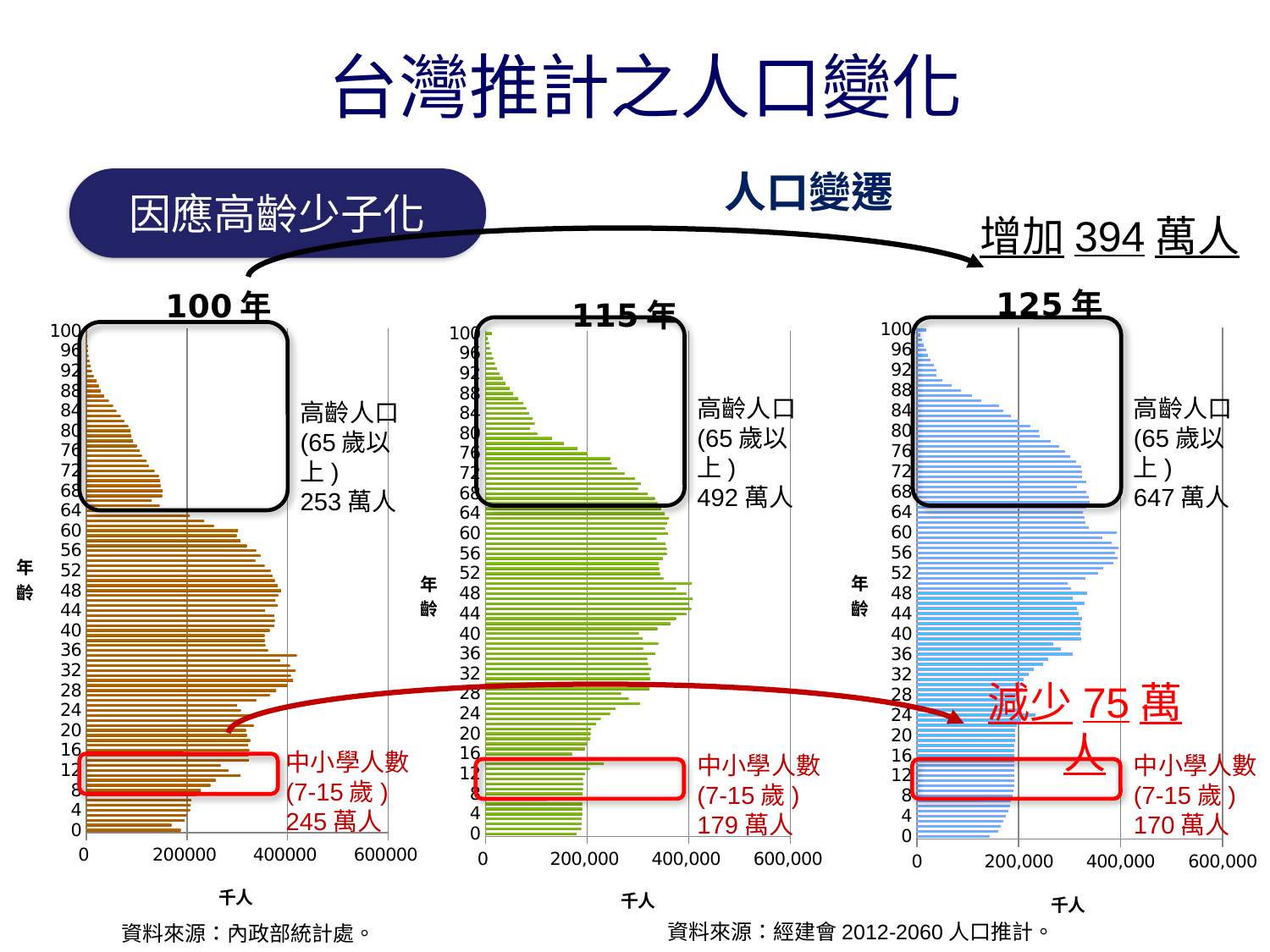

台灣推計之人口變化
人口變遷
因應高齡少子化
增加394萬人

### Chart: 125年

| Category | 142,669 158,134 164,491 169,454 174,077 178,383 181,902 184,607 187,812 189,665 189,978 189,981 190,057 190,492 190,811 190,546 190,242 190,363 190,984 191,378 192,046 191,759 195,672 204,174 232,196 197,392 169,901 195,768 199,690 206,511 207,442 208,869 |
|---|---|
| 0 | 142669.0 |
| 1 | 158134.0 |
| 2 | 164491.0 |
| 3 | 169454.0 |
| 4 | 174077.0 |
| 5 | 178383.0 |
| 6 | 181902.0 |
| 7 | 184607.0 |
| 8 | 187812.0 |
| 9 | 189665.0 |
| 10 | 189978.0 |
| 11 | 189981.0 |
| 12 | 190057.0 |
| 13 | 190492.0 |
| 14 | 190811.0 |
| 15 | 190546.0 |
| 16 | 190242.0 |
| 17 | 190363.0 |
| 18 | 190984.0 |
| 19 | 191378.0 |
| 20 | 192046.0 |
| 21 | 191759.0 |
| 22 | 195672.0 |
| 23 | 204174.0 |
| 24 | 232196.0 |
| 25 | 197392.0 |
| 26 | 169901.0 |
| 27 | 195768.0 |
| 28 | 199690.0 |
| 29 | 206511.0 |
| 30 | 207442.0 |
| 31 | 208869.0 |
| 32 | 219055.0 |
| 33 | 227887.0 |
| 34 | 246361.0 |
| 35 | 256932.00000000003 |
| 36 | 305191.0 |
| 37 | 282140.0 |
| 38 | 266819.0 |
| 39 | 321569.0 |
| 40 | 320451.0 |
| 41 | 321961.0 |
| 42 | 319415.0 |
| 43 | 322806.0 |
| 44 | 316116.0 |
| 45 | 313739.0 |
| 46 | 328904.0 |
| 47 | 304799.0 |
| 48 | 333596.0 |
| 49 | 302440.0 |
| 50 | 294532.0 |
| 51 | 330152.0 |
| 52 | 354570.0 |
| 53 | 364995.0 |
| 54 | 384336.0 |
| 55 | 393330.0 |
| 56 | 387657.0 |
| 57 | 394572.0 |
| 58 | 382139.0 |
| 59 | 362696.0 |
| 60 | 391430.0 |
| 61 | 337336.0 |
| 62 | 330387.0 |
| 63 | 327675.0 |
| 64 | 325299.0 |
| 65 | 332205.0 |
| 66 | 338418.0 |
| 67 | 336501.0 |
| 68 | 332494.0 |
| 69 | 313456.0 |
| 70 | 331799.0 |
| 71 | 323338.0 |
| 72 | 323497.0 |
| 73 | 322625.0 |
| 74 | 311425.0 |
| 75 | 300088.0 |
| 76 | 289827.0 |
| 77 | 279190.0 |
| 78 | 261824.0 |
| 79 | 240296.0 |
| 80 | 238299.0 |
| 81 | 222839.0 |
| 82 | 201110.0 |
| 83 | 183427.0 |
| 84 | 169170.0 |
| 85 | 160440.0 |
| 86 | 125784.0 |
| 87 | 107524.0 |
| 88 | 86170.0 |
| 89 | 68219.0 |
| 90 | 49088.0 |
| 91 | 38227.0 |
| 92 | 38325.0 |
| 93 | 32712.000000000004 |
| 94 | 26406.0 |
| 95 | 21389.0 |
| 96 | 16915.0 |
| 97 | 12363.0 |
| 98 | 8645.0 |
| 99 | 6217.0 |
| 100 | 18474.0 |

### Chart:

| Category |  |
|---|---|
| 0 | 187442.0 |
| 1 | 168973.0 |
| 2 | 195292.0 |
| 3 | 199181.0 |
| 4 | 206102.0 |
| 5 | 207160.0 |
| 6 | 208625.0 |
| 7 | 218674.0 |
| 8 | 227582.0 |
| 9 | 246345.0 |
| 10 | 257113.0 |
| 11 | 306123.0 |
| 12 | 282810.0 |
| 13 | 267329.0 |
| 14 | 323039.0 |
| 15 | 322077.0 |
| 16 | 323906.0 |
| 17 | 321577.0 |
| 18 | 325496.0 |
| 19 | 319181.0 |
| 20 | 317024.0 |
| 21 | 332919.0 |
| 22 | 308446.0 |
| 23 | 338701.0 |
| 24 | 306912.0 |
| 25 | 299485.0 |
| 26 | 337709.0 |
| 27 | 364816.0 |
| 28 | 377358.0 |
| 29 | 399470.0 |
| 30 | 410838.0 |
| 31 | 406516.0 |
| 32 | 415899.0 |
| 33 | 404520.0 |
| 34 | 385293.0 |
| 35 | 418300.0 |
| 36 | 361487.0 |
| 37 | 355795.0 |
| 38 | 354800.0 |
| 39 | 354209.0 |
| 40 | 364386.0 |
| 41 | 373948.0 |
| 42 | 374707.0 |
| 43 | 373551.0 |
| 44 | 355468.0 |
| 45 | 380842.0 |
| 46 | 375804.0 |
| 47 | 381658.0 |
| 48 | 386911.0 |
| 49 | 380523.0 |
| 50 | 374222.0 |
| 51 | 370277.0 |
| 52 | 366290.0 |
| 53 | 354092.0 |
| 54 | 336025.0 |
| 55 | 346406.0 |
| 56 | 337755.0 |
| 57 | 319026.0 |
| 58 | 306139.0 |
| 59 | 298788.0 |
| 60 | 301790.0 |
| 61 | 253545.0 |
| 62 | 234434.0 |
| 63 | 205584.0 |
| 64 | 179968.0 |
| 65 | 145327.0 |
| 66 | 129637.0 |
| 67 | 150388.0 |
| 68 | 151696.0 |
| 69 | 147490.0 |
| 70 | 146827.0 |
| 71 | 144217.0 |
| 72 | 135247.0 |
| 73 | 124073.0 |
| 74 | 119586.0 |
| 75 | 110176.0 |
| 76 | 106491.0 |
| 77 | 99874.0 |
| 78 | 92807.0 |
| 79 | 89632.0 |
| 80 | 87634.0 |
| 81 | 83180.0 |
| 82 | 75179.0 |
| 83 | 67856.0 |
| 84 | 59593.0 |
| 85 | 52977.0 |
| 86 | 44619.0 |
| 87 | 35264.0 |
| 88 | 28688.0 |
| 89 | 24782.0 |
| 90 | 20549.0 |
| 91 | 14507.0 |
| 92 | 10748.0 |
| 93 | 8141.0 |
| 94 | 6261.0 |
| 95 | 4185.0 |
| 96 | 3100.0 |
| 97 | 2363.0 |
| 98 | 1646.0 |
| 99 | 1368.0 |
| 100 | 2141.0 |

### Chart: 115年

| Category |  |
|---|---|
| 0 | 179113.0 |
| 1 | 188433.0 |
| 2 | 189081.0 |
| 3 | 189700.0 |
| 4 | 190392.0 |
| 5 | 190459.0 |
| 6 | 190285.0 |
| 7 | 190514.0 |
| 8 | 191166.0 |
| 9 | 191615.0 |
| 10 | 192426.0 |
| 11 | 191615.0 |
| 12 | 196367.0 |
| 13 | 204922.0 |
| 14 | 233039.0 |
| 15 | 198090.0 |
| 16 | 170346.0 |
| 17 | 195932.0 |
| 18 | 199688.0 |
| 19 | 206339.0 |
| 20 | 206883.0 |
| 21 | 208033.0 |
| 22 | 218022.0 |
| 23 | 226762.0 |
| 24 | 245265.0 |
| 25 | 255893.0 |
| 26 | 304824.0 |
| 27 | 281938.0 |
| 28 | 266885.0 |
| 29 | 322680.0 |
| 30 | 322070.0 |
| 31 | 324136.0 |
| 32 | 322307.0 |
| 33 | 326418.0 |
| 34 | 320270.0 |
| 35 | 318541.0 |
| 36 | 334503.0 |
| 37 | 310501.0 |
| 38 | 340512.0 |
| 39 | 309130.0 |
| 40 | 301565.0 |
| 41 | 338541.0 |
| 42 | 364170.0 |
| 43 | 375284.0 |
| 44 | 395562.0 |
| 45 | 405298.0 |
| 46 | 399850.0 |
| 47 | 407589.0 |
| 48 | 395315.0 |
| 49 | 375595.0 |
| 50 | 406183.0 |
| 51 | 350482.0 |
| 52 | 343854.0 |
| 53 | 341870.0 |
| 54 | 340430.0 |
| 55 | 349079.0 |
| 56 | 357223.0 |
| 57 | 356969.0 |
| 58 | 354825.0 |
| 59 | 336856.0 |
| 60 | 359592.0 |
| 61 | 353539.0 |
| 62 | 357586.0 |
| 63 | 360887.0 |
| 64 | 353151.0 |
| 65 | 345315.0 |
| 66 | 339422.0 |
| 67 | 333400.0 |
| 68 | 319548.0 |
| 69 | 300302.0 |
| 70 | 305866.0 |
| 71 | 294366.0 |
| 72 | 274107.0 |
| 73 | 258793.0 |
| 74 | 247768.0 |
| 75 | 245131.0 |
| 76 | 201287.0 |
| 77 | 181262.0 |
| 78 | 154340.0 |
| 79 | 130929.0 |
| 80 | 102193.0 |
| 81 | 87708.0 |
| 82 | 96987.0 |
| 83 | 93124.0 |
| 84 | 85927.0 |
| 85 | 80561.0 |
| 86 | 74115.0 |
| 87 | 64691.0 |
| 88 | 54648.0 |
| 89 | 48111.0 |
| 90 | 39884.0 |
| 91 | 34245.0 |
| 92 | 28172.0 |
| 93 | 22534.0 |
| 94 | 18471.0 |
| 95 | 15186.0 |
| 96 | 12058.0 |
| 97 | 8960.0 |
| 98 | 6623.0 |
| 99 | 4689.0 |
| 100 | 12658.0 |

高齡人口(65歲以上)
492萬人
高齡人口(65歲以上)
647萬人
高齡人口(65歲以上)
253萬人
減少75萬人

中小學人數
(7-15歲)
245萬人
中小學人數
(7-15歲)
179萬人
中小學人數
(7-15歲)
170萬人

資料來源：經建會2012-2060人口推計。
資料來源：內政部統計處。